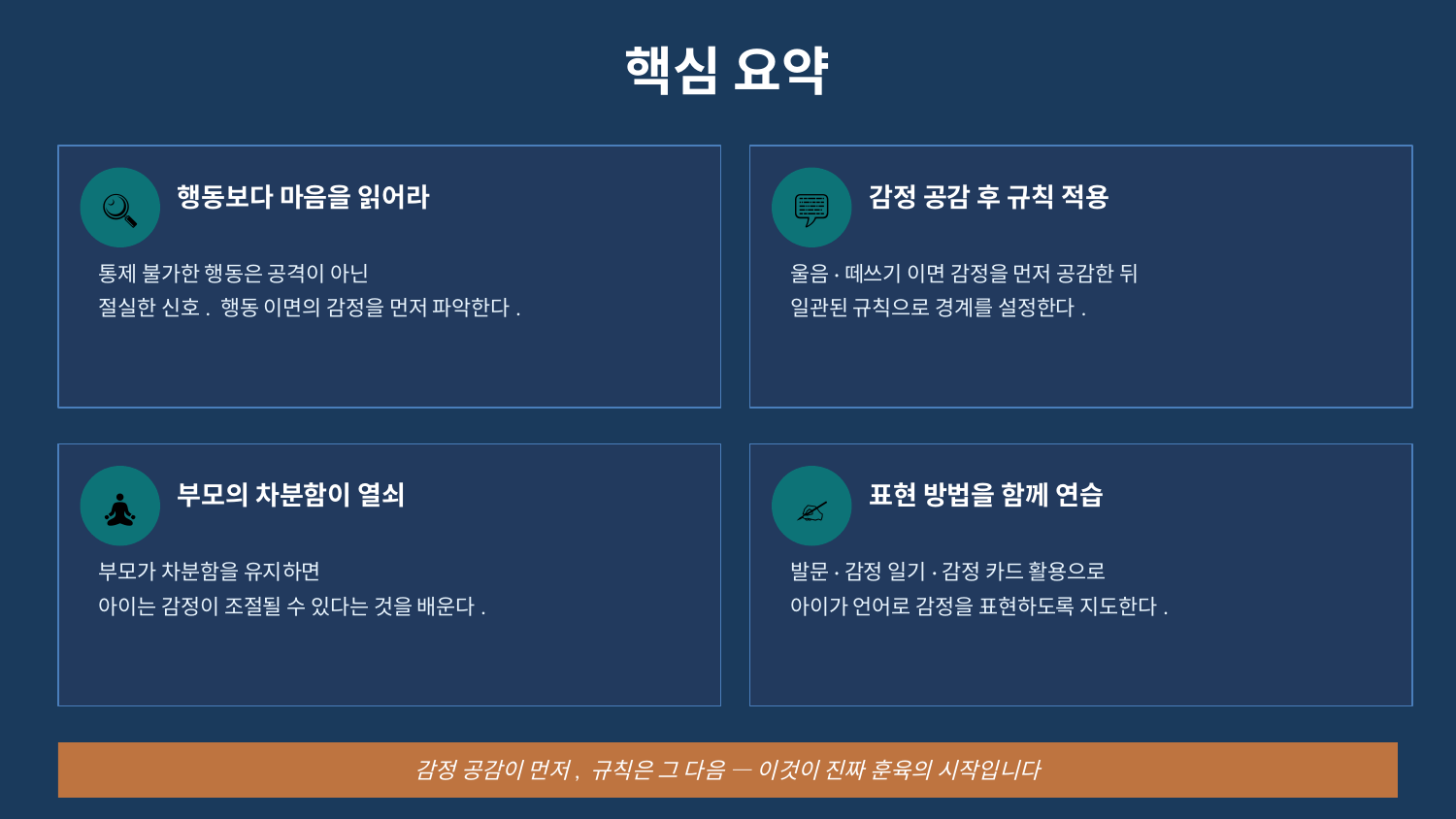

핵심 요약

행동보다 마음을 읽어라
감정 공감 후 규칙 적용

🔍

💬
통제 불가한 행동은 공격이 아닌
절실한 신호. 행동 이면의 감정을 먼저 파악한다.
울음·떼쓰기 이면 감정을 먼저 공감한 뒤
일관된 규칙으로 경계를 설정한다.

부모의 차분함이 열쇠
표현 방법을 함께 연습

🧘

✍️
부모가 차분함을 유지하면
아이는 감정이 조절될 수 있다는 것을 배운다.
발문·감정 일기·감정 카드 활용으로
아이가 언어로 감정을 표현하도록 지도한다.

감정 공감이 먼저, 규칙은 그 다음 — 이것이 진짜 훈육의 시작입니다